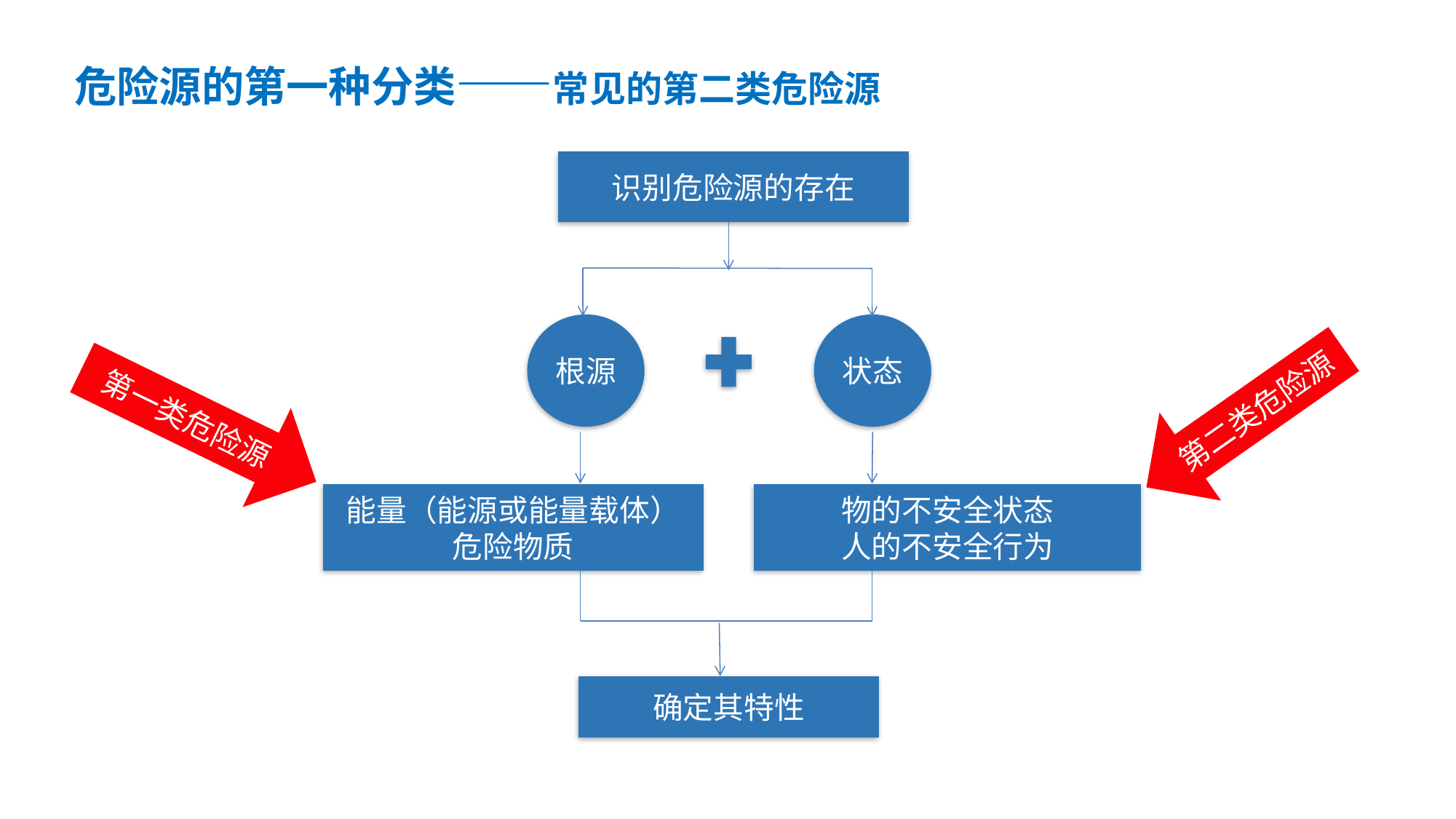

危险源的第一种分类——常见的第二类危险源
识别危险源的存在
根源
状态

第二类危险源
第一类危险源
能量（能源或能量载体）危险物质
物的不安全状态
人的不安全行为
确定其特性